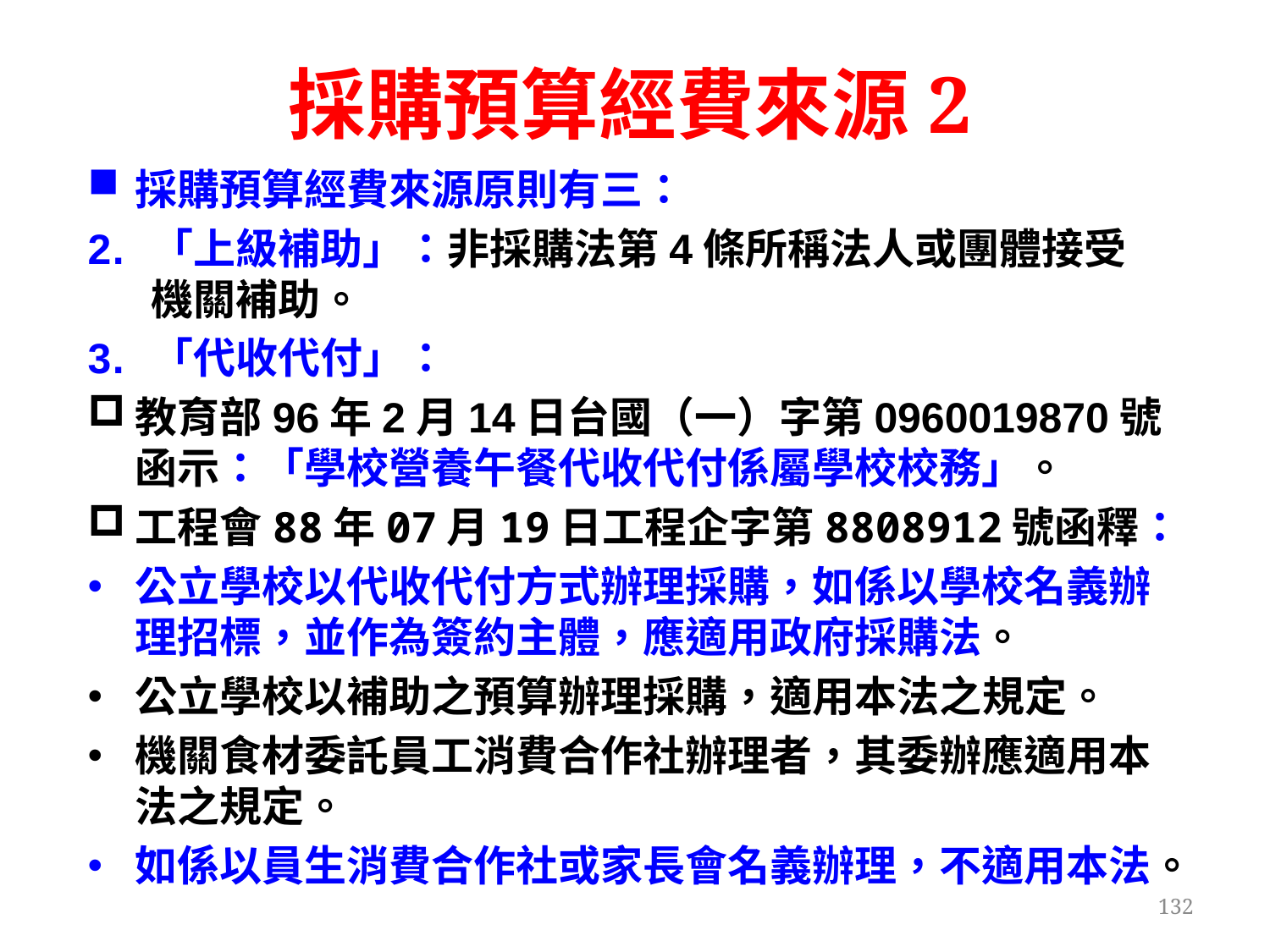

# 採購預算經費來源2
採購預算經費來源原則有三：
「上級補助」：非採購法第4條所稱法人或團體接受機關補助。
「代收代付」：
教育部96年2月14日台國（一）字第0960019870號函示：「學校營養午餐代收代付係屬學校校務」。
工程會88年07月19日工程企字第8808912號函釋：
公立學校以代收代付方式辦理採購，如係以學校名義辦理招標，並作為簽約主體，應適用政府採購法。
公立學校以補助之預算辦理採購，適用本法之規定。
機關食材委託員工消費合作社辦理者，其委辦應適用本法之規定。
如係以員生消費合作社或家長會名義辦理，不適用本法。

132